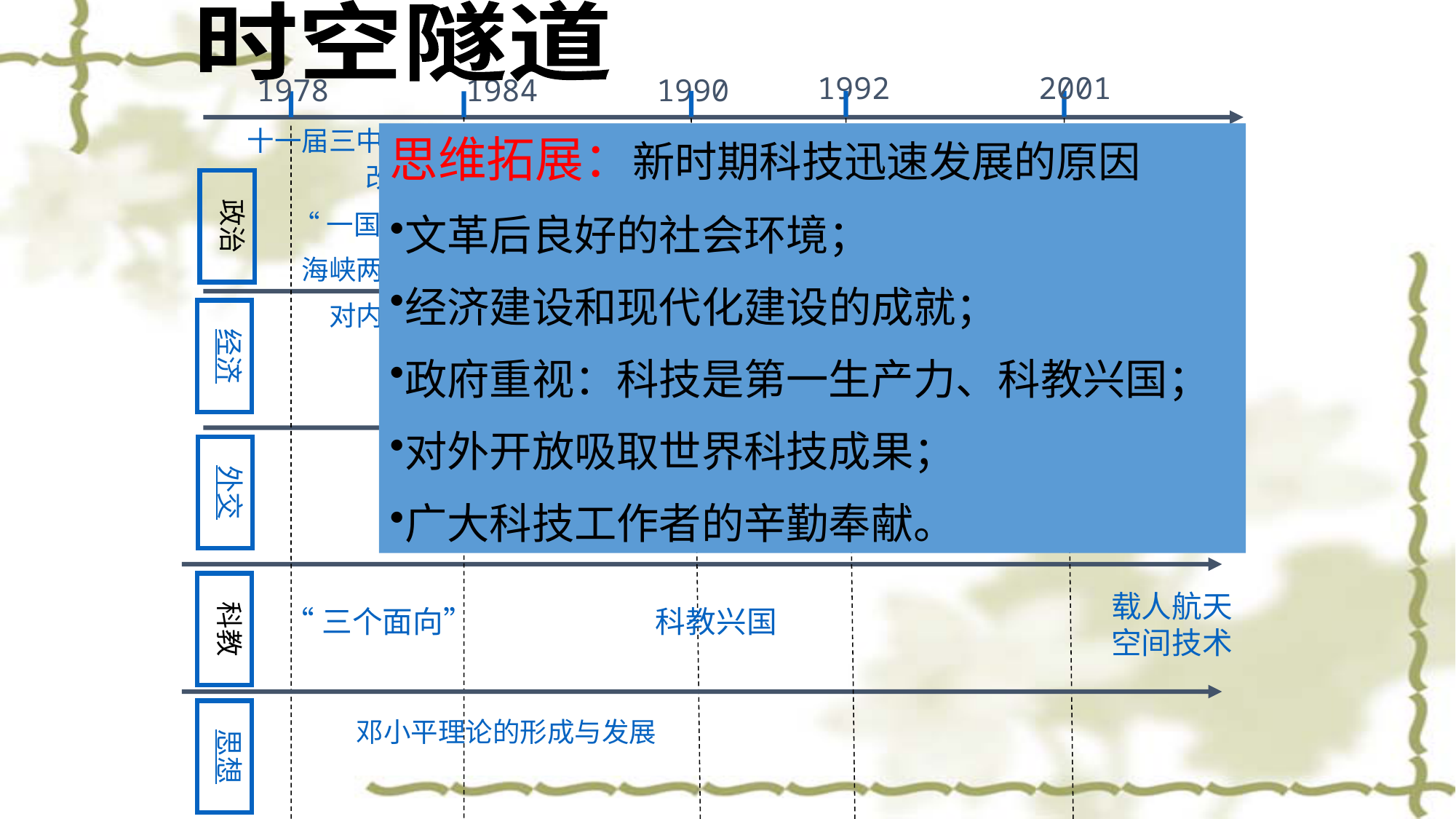

时空隧道
1992
2001
1978
1984
1990

十一届三中全会

思维拓展：新时期科技迅速发展的原因
文革后良好的社会环境；
经济建设和现代化建设的成就；
政府重视：科技是第一生产力、科教兴国；
对外开放吸取世界科技成果；
广大科技工作者的辛勤奉献。

改革开放以来民主政治建设的成就
“依法治国”提出
政治
港、澳回归
“一国两制”构想的提出
九二共识
海峡两岸关系的进展

对内：经济体制改革
经济
浦东开发开放
小平南巡谈话和十四大
十五大
对外开放格局的形成

外交
推动上海合作组织建立
参与APEC
联合国千年首脑会议

科教
载人航天空间技术
“三个面向”                           科教兴国

思想
邓小平理论的形成与发展